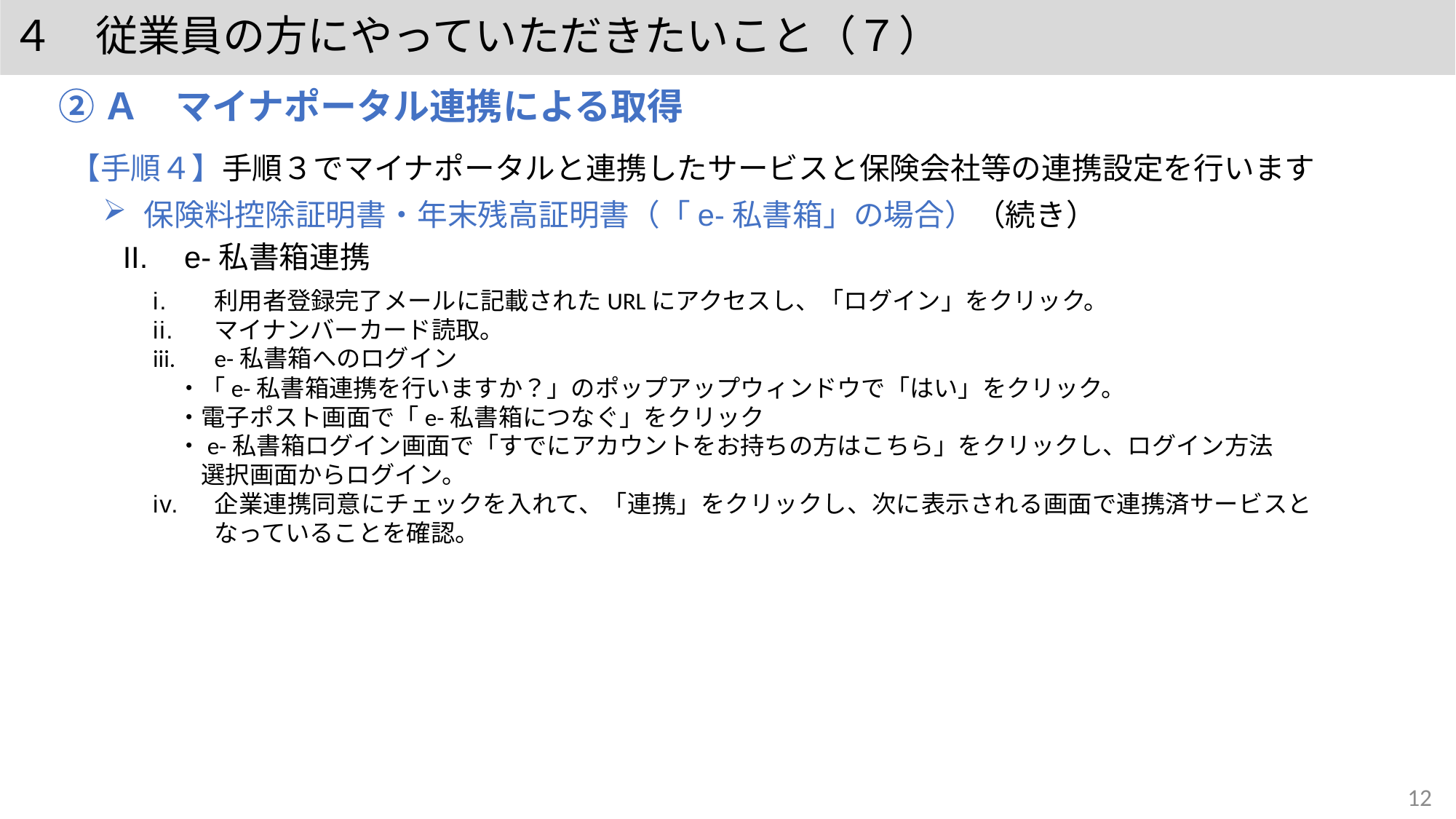

４　従業員の方にやっていただきたいこと（７）
②Ａ　マイナポータル連携による取得
【手順４】手順３でマイナポータルと連携したサービスと保険会社等の連携設定を行います
保険料控除証明書・年末残高証明書（「e-私書箱」の場合）（続き）
e-私書箱連携
利用者登録完了メールに記載されたURLにアクセスし、「ログイン」をクリック。
マイナンバーカード読取。
e-私書箱へのログイン
　・「e-私書箱連携を行いますか？」のポップアップウィンドウで「はい」をクリック。
　・電子ポスト画面で「e-私書箱につなぐ」をクリック
　・e-私書箱ログイン画面で「すでにアカウントをお持ちの方はこちら」をクリックし、ログイン方法
　　選択画面からログイン。
企業連携同意にチェックを入れて、「連携」をクリックし、次に表示される画面で連携済サービスとなっていることを確認。
12